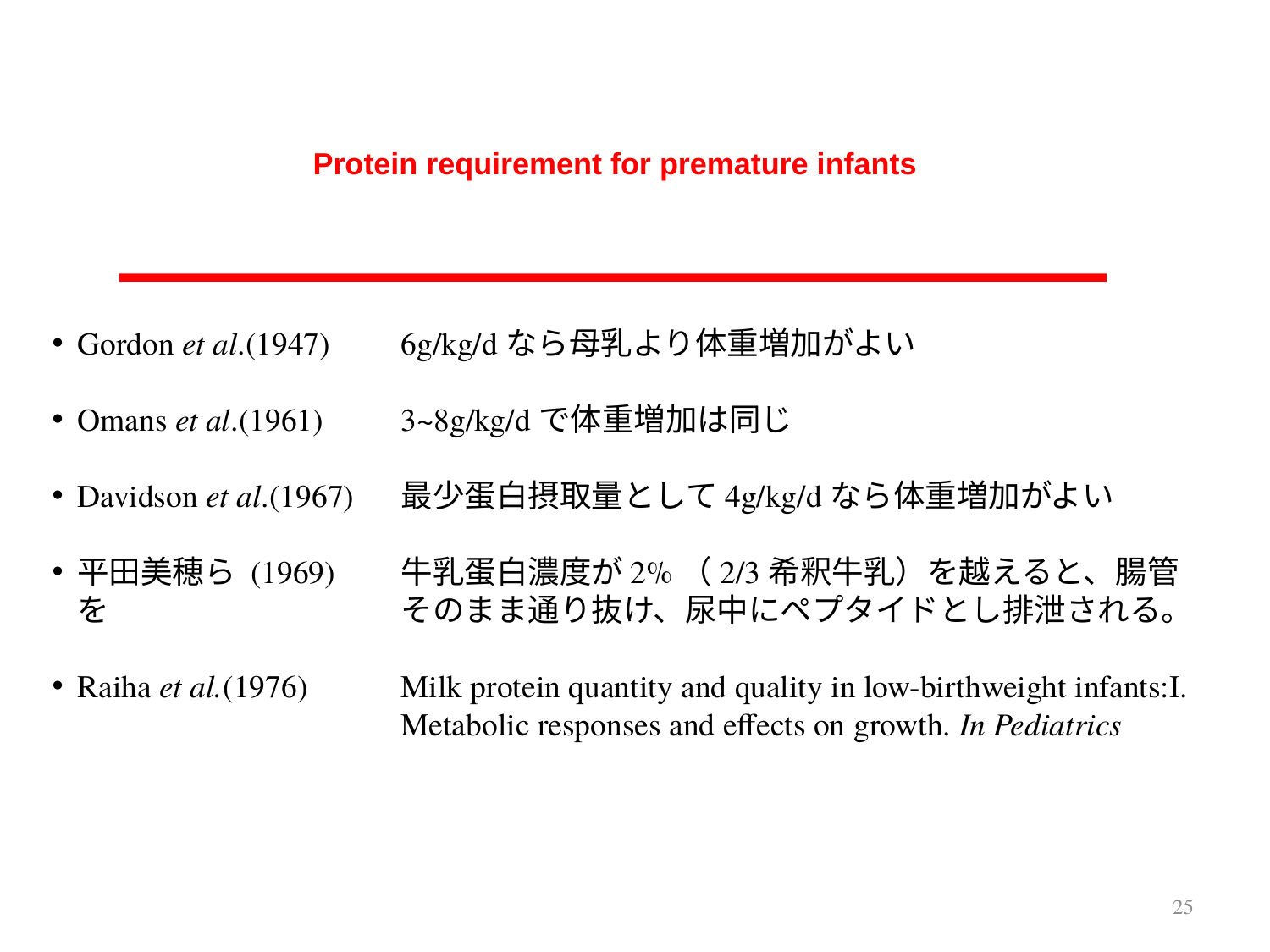

# Protein requirement for premature infants

Gordon et al.(1947) 	6g/kg/dなら母乳より体重増加がよい

Omans et al.(1961) 	3~8g/kg/dで体重増加は同じ

Davidson et al.(1967)	最少蛋白摂取量として4g/kg/dなら体重増加がよい

平田美穂ら (1969)	牛乳蛋白濃度が2%（2/3希釈牛乳）を越えると、腸管を	そのまま通り抜け、尿中にペプタイドとし排泄される。

Raiha et al.(1976)	Milk protein quantity and quality in low-birthweight infants:I. 	Metabolic responses and effects on growth. In Pediatrics

25